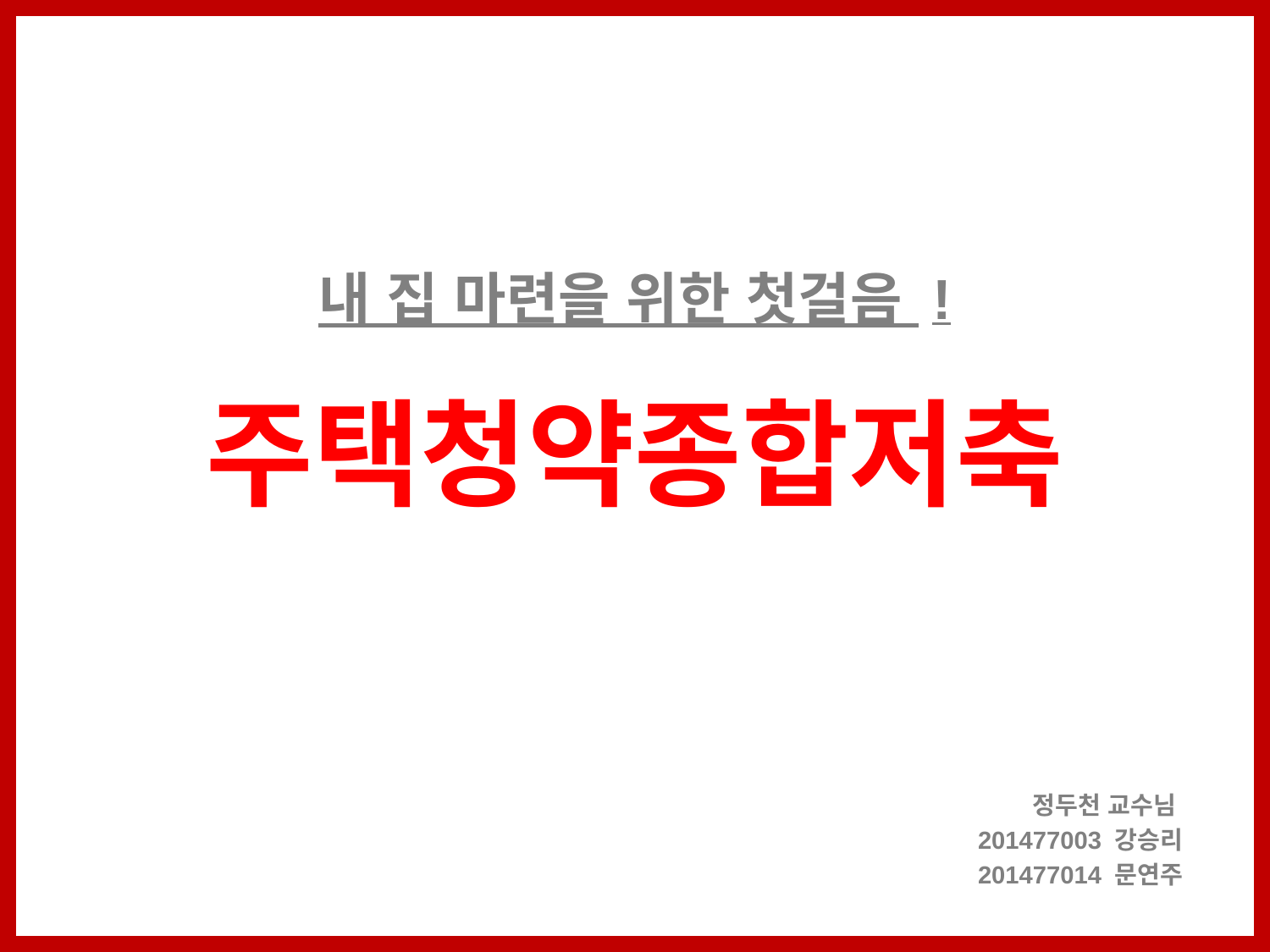

# 내 집 마련을 위한 첫걸음 ! 주택청약종합저축
      정두천 교수님
201477003 강승리
201477014 문연주